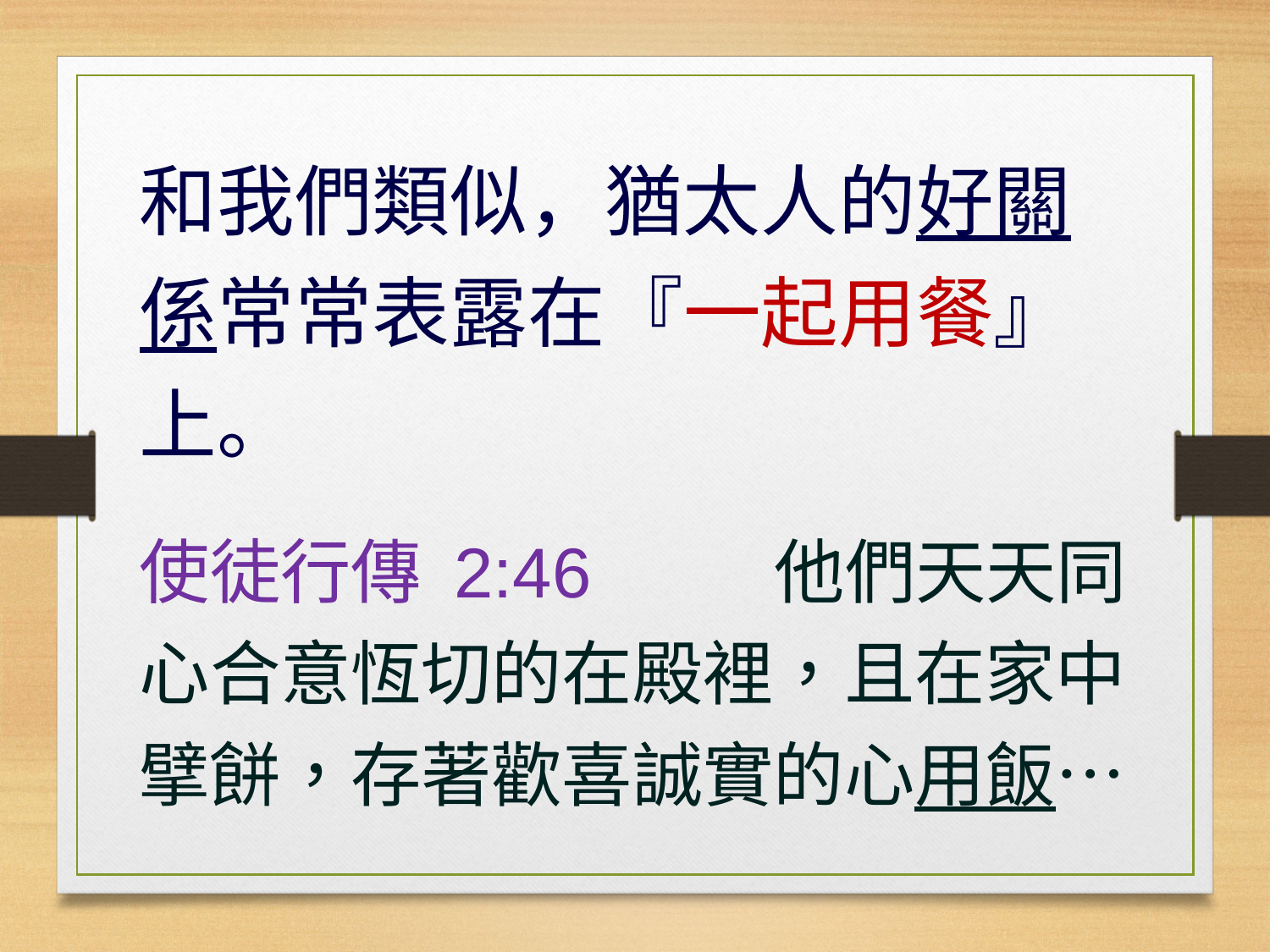

和我們類似，猶太人的好關係常常表露在『一起用餐』上。
使徒行傳 2:46		他們天天同心合意恆切的在殿裡，且在家中擘餅，存著歡喜誠實的心用飯…